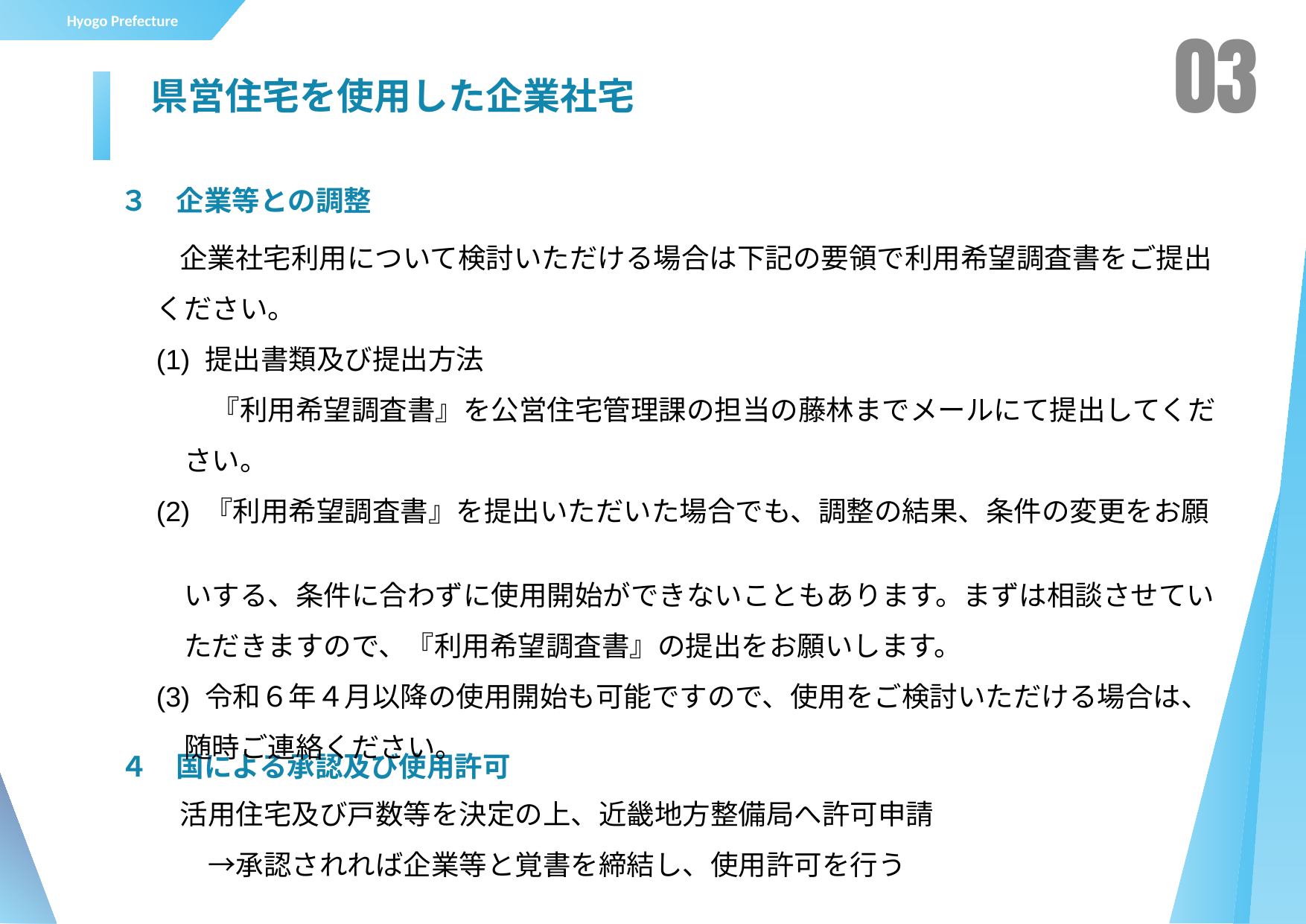

03

# 県営住宅を使用した企業社宅
３　企業等との調整
　企業社宅利用について検討いただける場合は下記の要領で利用希望調査書をご提出
ください。
(1) 提出書類及び提出方法
　　『利用希望調査書』を公営住宅管理課の担当の藤林までメールにて提出してくだ
　さい。
(2) 『利用希望調査書』を提出いただいた場合でも、調整の結果、条件の変更をお願
　いする、条件に合わずに使用開始ができないこともあります。まずは相談させてい
　ただきますので、『利用希望調査書』の提出をお願いします。
(3) 令和６年４月以降の使用開始も可能ですので、使用をご検討いただける場合は、
　随時ご連絡ください。

４　国による承認及び使用許可
 活用住宅及び戸数等を決定の上、近畿地方整備局へ許可申請
 　→承認されれば企業等と覚書を締結し、使用許可を行う